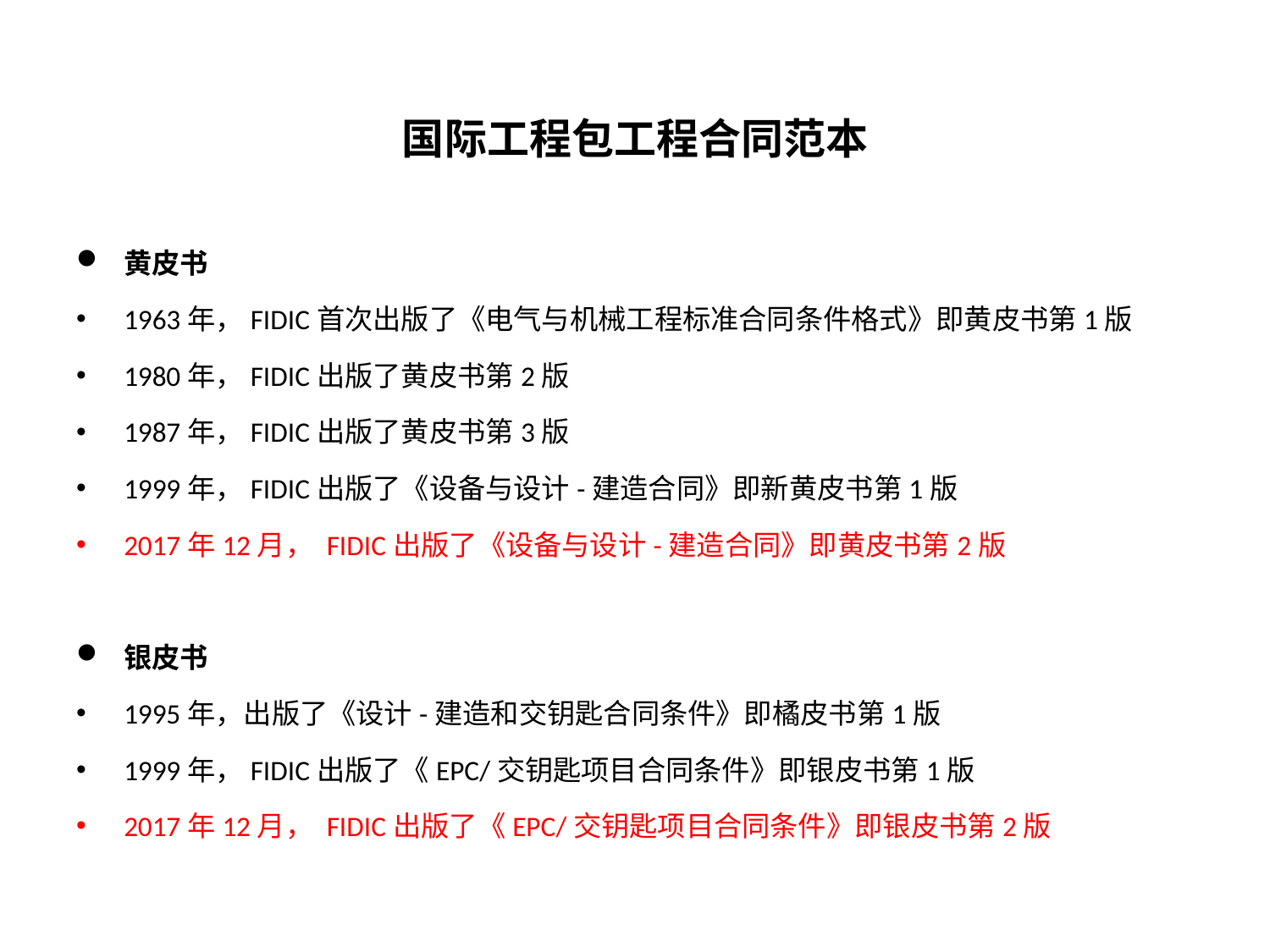

# 国际工程包工程合同范本
黄皮书
1963年，FIDIC首次出版了《电气与机械工程标准合同条件格式》即黄皮书第1版
1980年，FIDIC出版了黄皮书第2版
1987年，FIDIC出版了黄皮书第3版
1999年，FIDIC出版了《设备与设计-建造合同》即新黄皮书第1版
2017年12月， FIDIC出版了《设备与设计-建造合同》即黄皮书第2版

银皮书
1995年，出版了《设计-建造和交钥匙合同条件》即橘皮书第1版
1999年，FIDIC出版了《EPC/交钥匙项目合同条件》即银皮书第1版
2017年12月， FIDIC出版了《EPC/交钥匙项目合同条件》即银皮书第2版